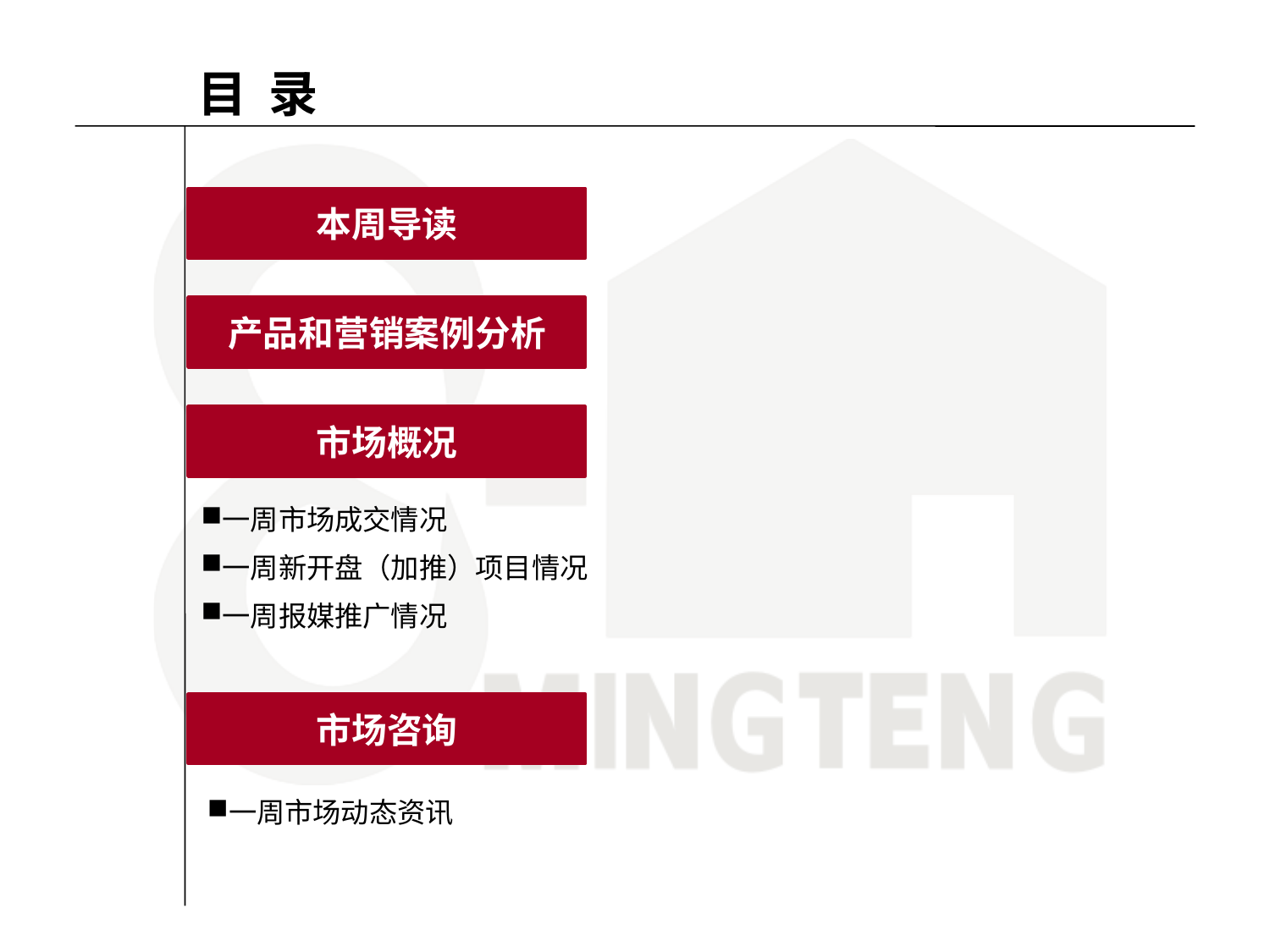

目  录

本周导读
产品和营销案例分析
市场概况
一周市场成交情况
一周新开盘（加推）项目情况
一周报媒推广情况
市场咨询
一周市场动态资讯